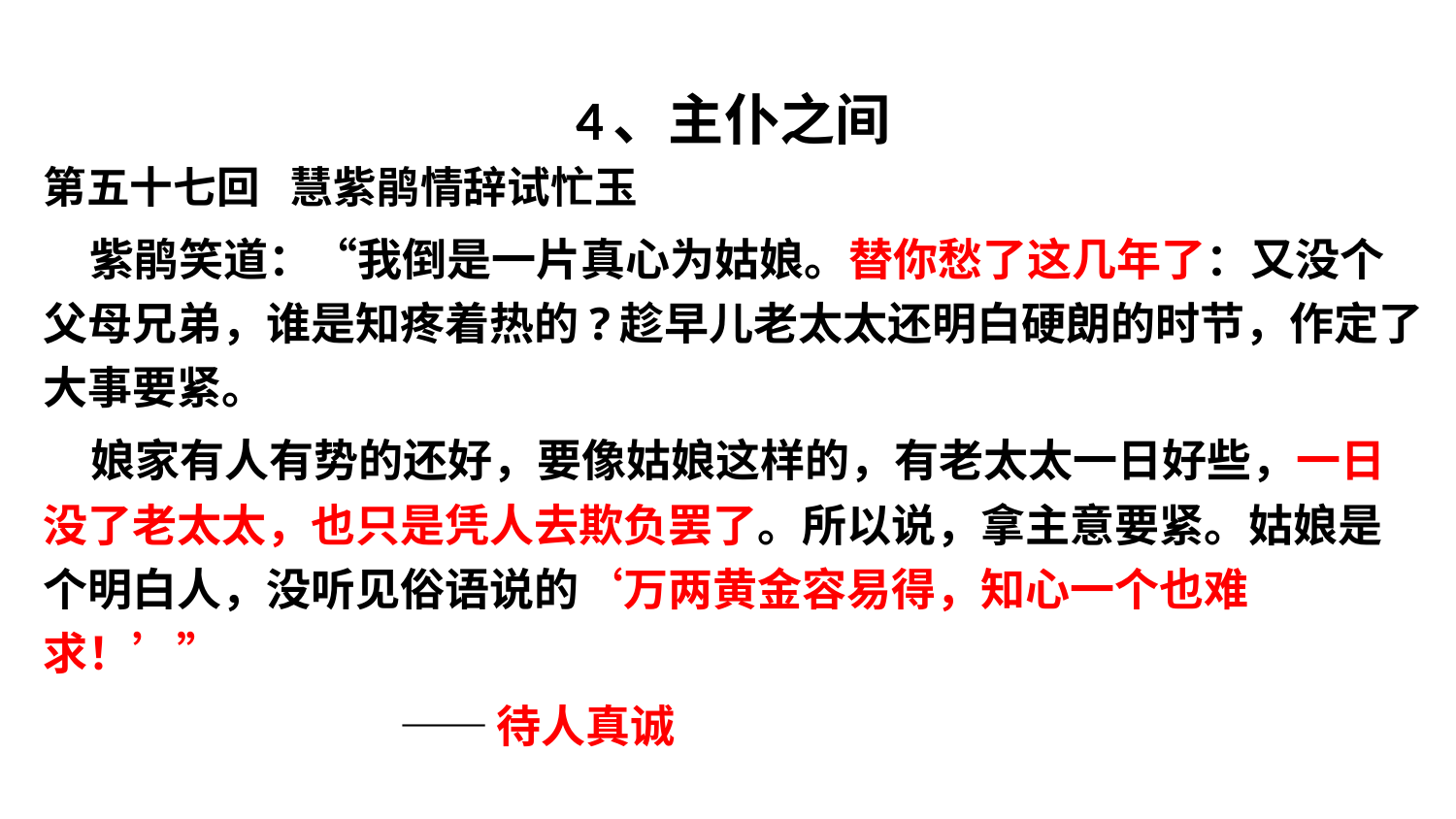

4、主仆之间
第五十七回   慧紫鹃情辞试忙玉
    紫鹃笑道：“我倒是一片真心为姑娘。替你愁了这几年了：又没个父母兄弟，谁是知疼着热的?趁早儿老太太还明白硬朗的时节，作定了大事要紧。
    娘家有人有势的还好，要像姑娘这样的，有老太太一日好些，一日没了老太太，也只是凭人去欺负罢了。所以说，拿主意要紧。姑娘是个明白人，没听见俗语说的‘万两黄金容易得，知心一个也难求！’”
                                   ——待人真诚